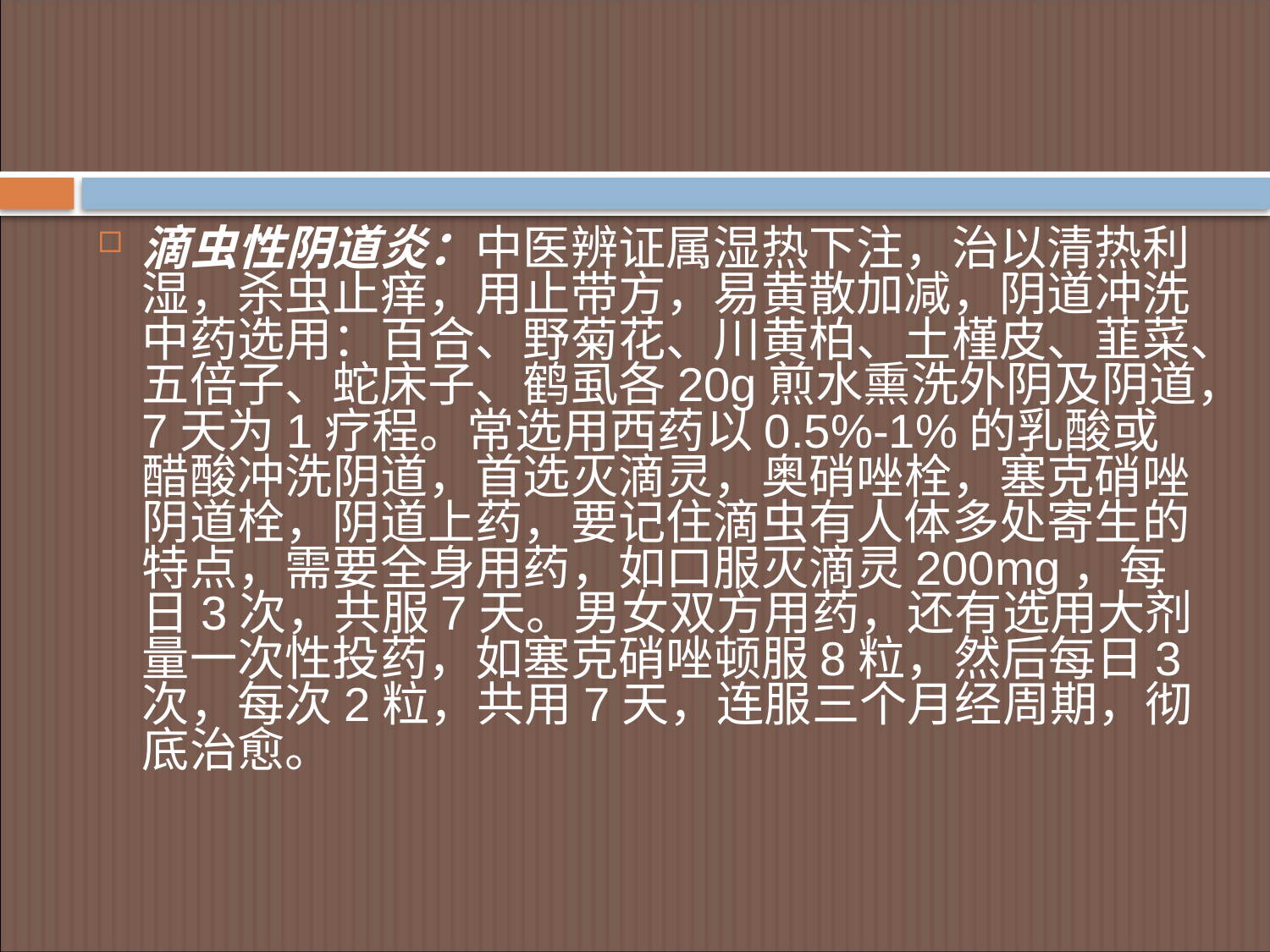

#
滴虫性阴道炎：中医辨证属湿热下注，治以清热利湿，杀虫止痒，用止带方，易黄散加减，阴道冲洗中药选用：百合、野菊花、川黄柏、土槿皮、韮菜、五倍子、蛇床子、鹤虱各20g煎水熏洗外阴及阴道，7天为1疗程。常选用西药以0.5%-1%的乳酸或醋酸冲洗阴道，首选灭滴灵，奥硝唑栓，塞克硝唑阴道栓，阴道上药，要记住滴虫有人体多处寄生的特点，需要全身用药，如口服灭滴灵200mg，每日3次，共服7天。男女双方用药，还有选用大剂量一次性投药，如塞克硝唑顿服8粒，然后每日3次，每次2粒，共用7天，连服三个月经周期，彻底治愈。